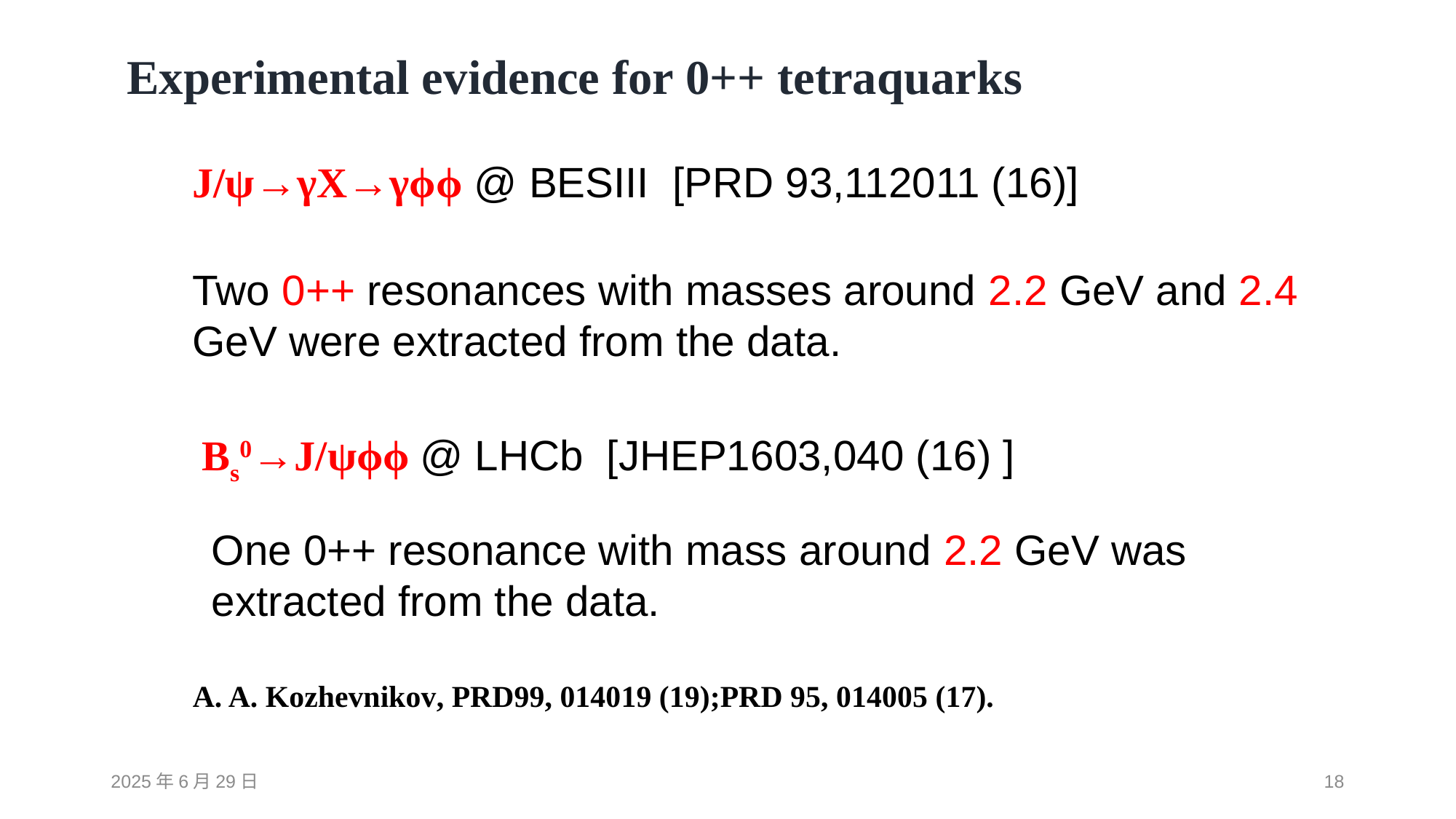

Experimental evidence for 0++ tetraquarks
J/ψ→γX→γϕϕ @ BESIII  [PRD 93,112011 (16)]
Two 0++ resonances with masses around 2.2 GeV and 2.4 GeV were extracted from the data.
Bs0→J/ψϕϕ @ LHCb  [JHEP1603,040 (16) ]
One 0++ resonance with mass around 2.2 GeV was extracted from the data.
A. A. Kozhevnikov, PRD99, 014019 (19);PRD 95, 014005 (17).
2025年6月29日
18